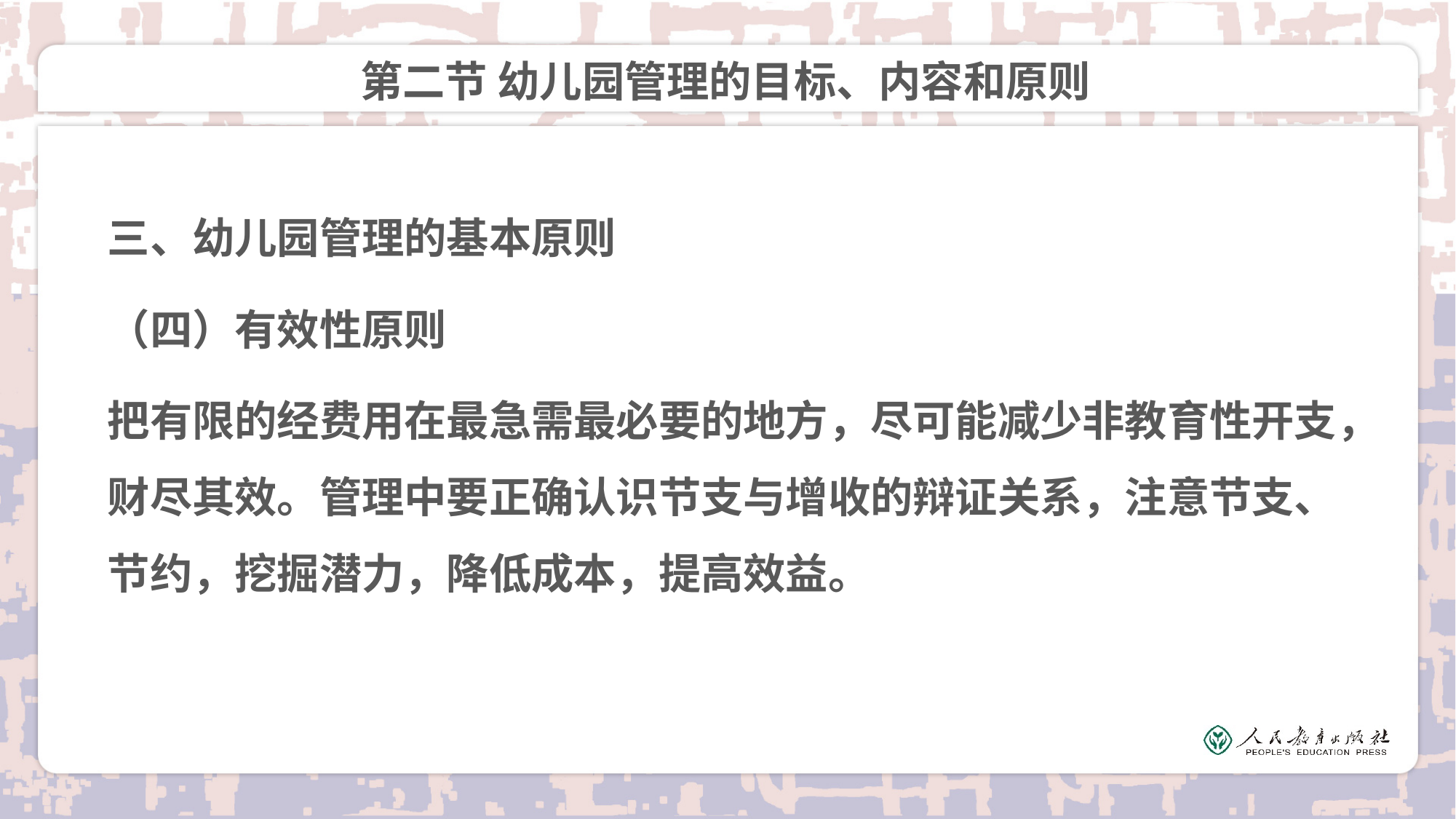

# 第二节 幼儿园管理的目标、内容和原则
三、幼儿园管理的基本原则
（四）有效性原则
把有限的经费用在最急需最必要的地方，尽可能减少非教育性开支，财尽其效。管理中要正确认识节支与增收的辩证关系，注意节支、节约，挖掘潜力，降低成本，提高效益。